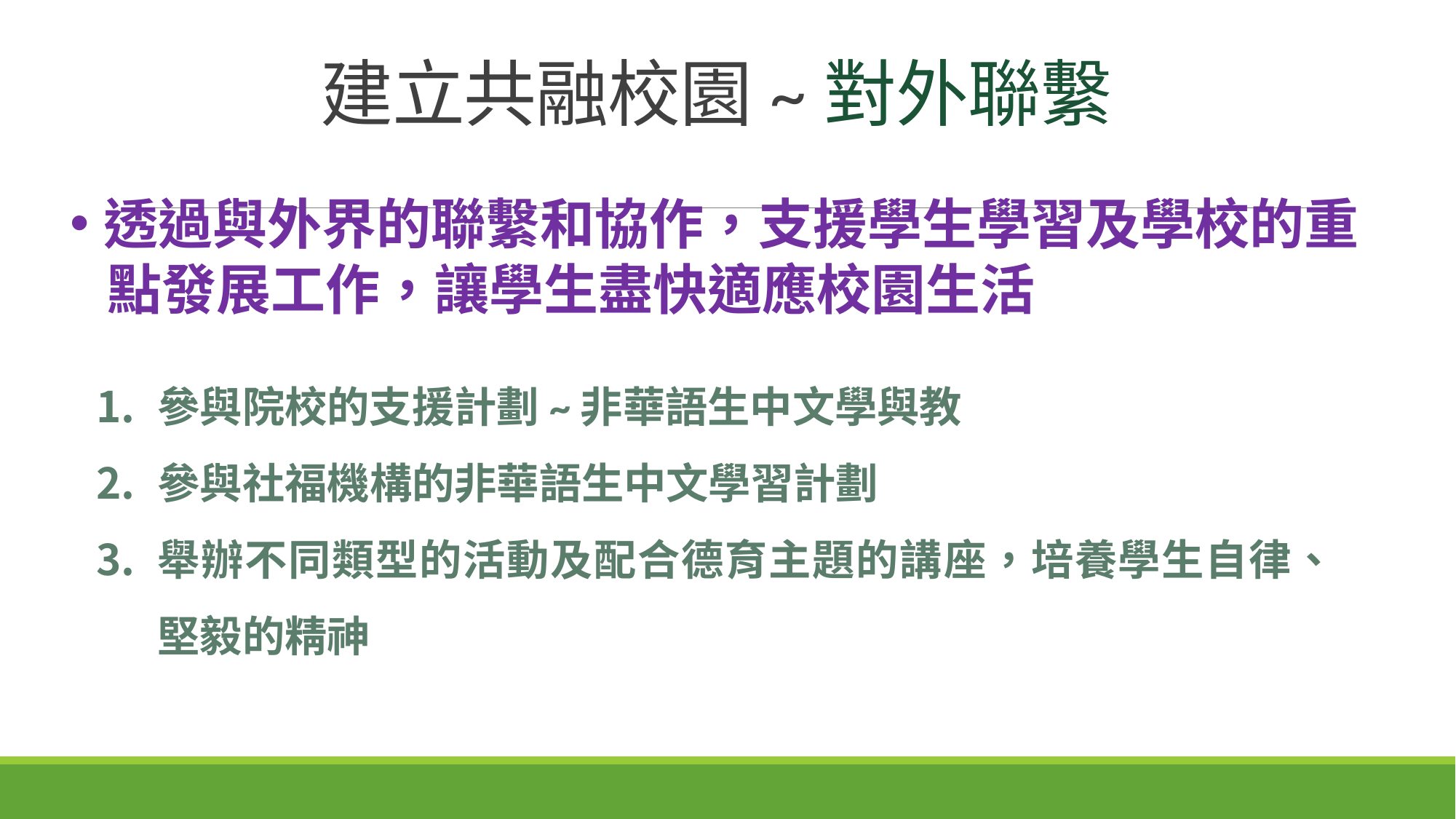

# 建立共融校園~對外聯繫
透過與外界的聯繫和協作，支援學生學習及學校的重
  點發展工作，讓學生盡快適應校園生活
參與院校的支援計劃~非華語生中文學與教
參與社福機構的非華語生中文學習計劃
舉辦不同類型的活動及配合德育主題的講座，培養學生自律、堅毅的精神